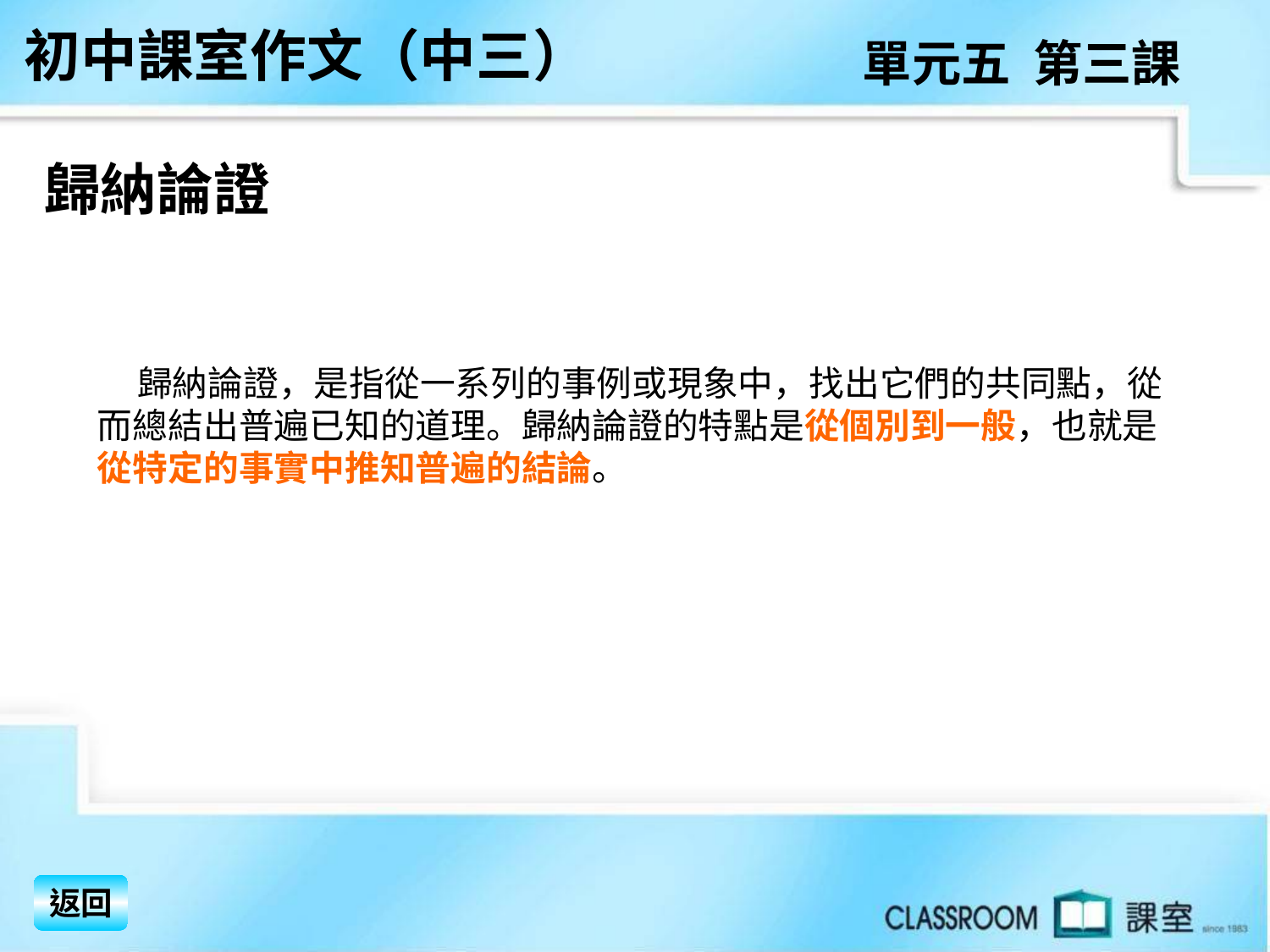

初中課室作文（中三）
單元五  第三課
歸納論證
    歸納論證，是指從一系列的事例或現象中，找出它們的共同點，從而總結出普遍已知的道理。歸納論證的特點是從個別到一般，也就是從特定的事實中推知普遍的結論。
返回